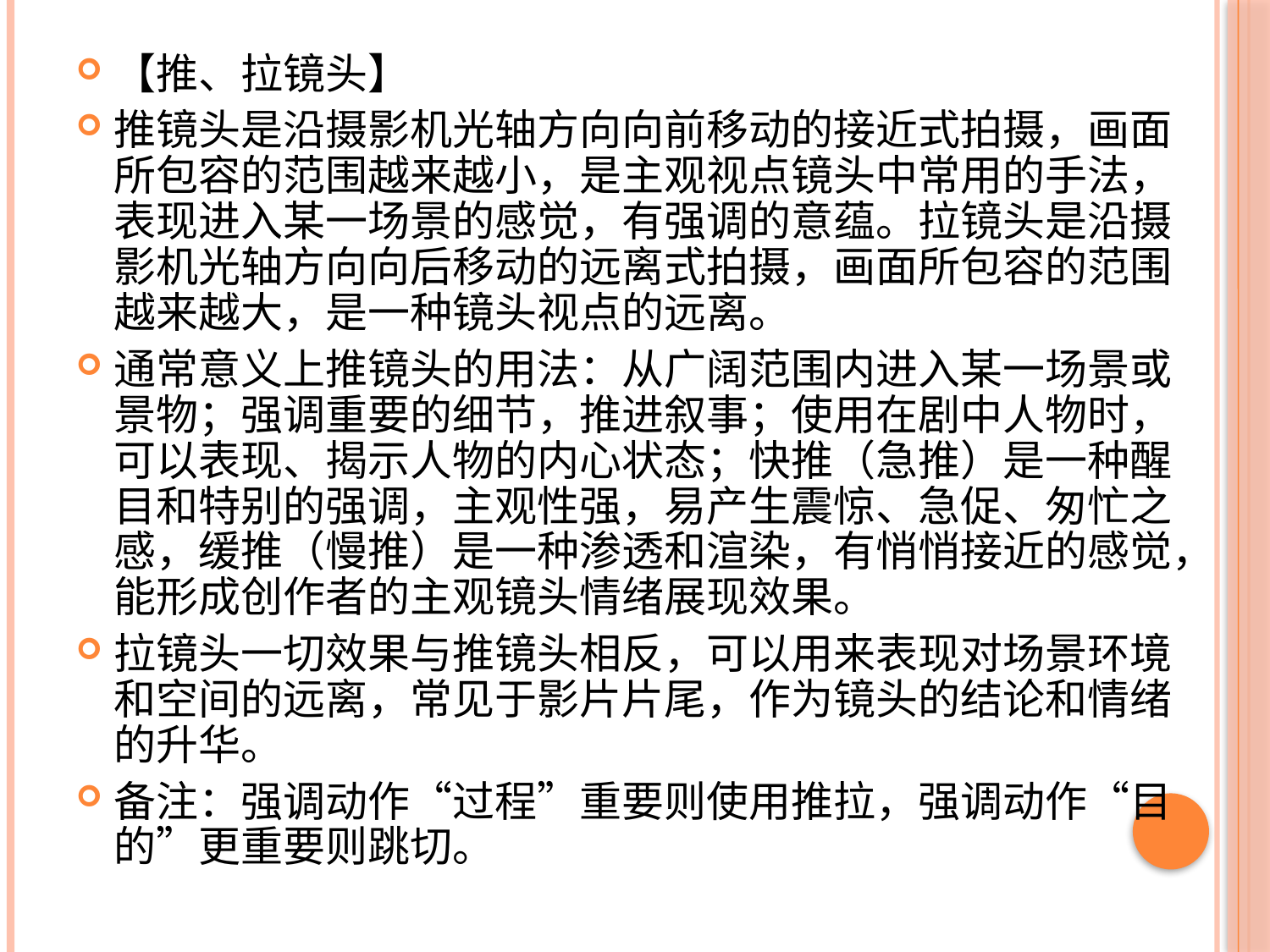

#
【推、拉镜头】
推镜头是沿摄影机光轴方向向前移动的接近式拍摄，画面所包容的范围越来越小，是主观视点镜头中常用的手法，表现进入某一场景的感觉，有强调的意蕴。拉镜头是沿摄影机光轴方向向后移动的远离式拍摄，画面所包容的范围越来越大，是一种镜头视点的远离。
通常意义上推镜头的用法：从广阔范围内进入某一场景或景物；强调重要的细节，推进叙事；使用在剧中人物时，可以表现、揭示人物的内心状态；快推（急推）是一种醒目和特别的强调，主观性强，易产生震惊、急促、匆忙之感，缓推（慢推）是一种渗透和渲染，有悄悄接近的感觉，能形成创作者的主观镜头情绪展现效果。
拉镜头一切效果与推镜头相反，可以用来表现对场景环境和空间的远离，常见于影片片尾，作为镜头的结论和情绪的升华。
备注：强调动作“过程”重要则使用推拉，强调动作“目的”更重要则跳切。